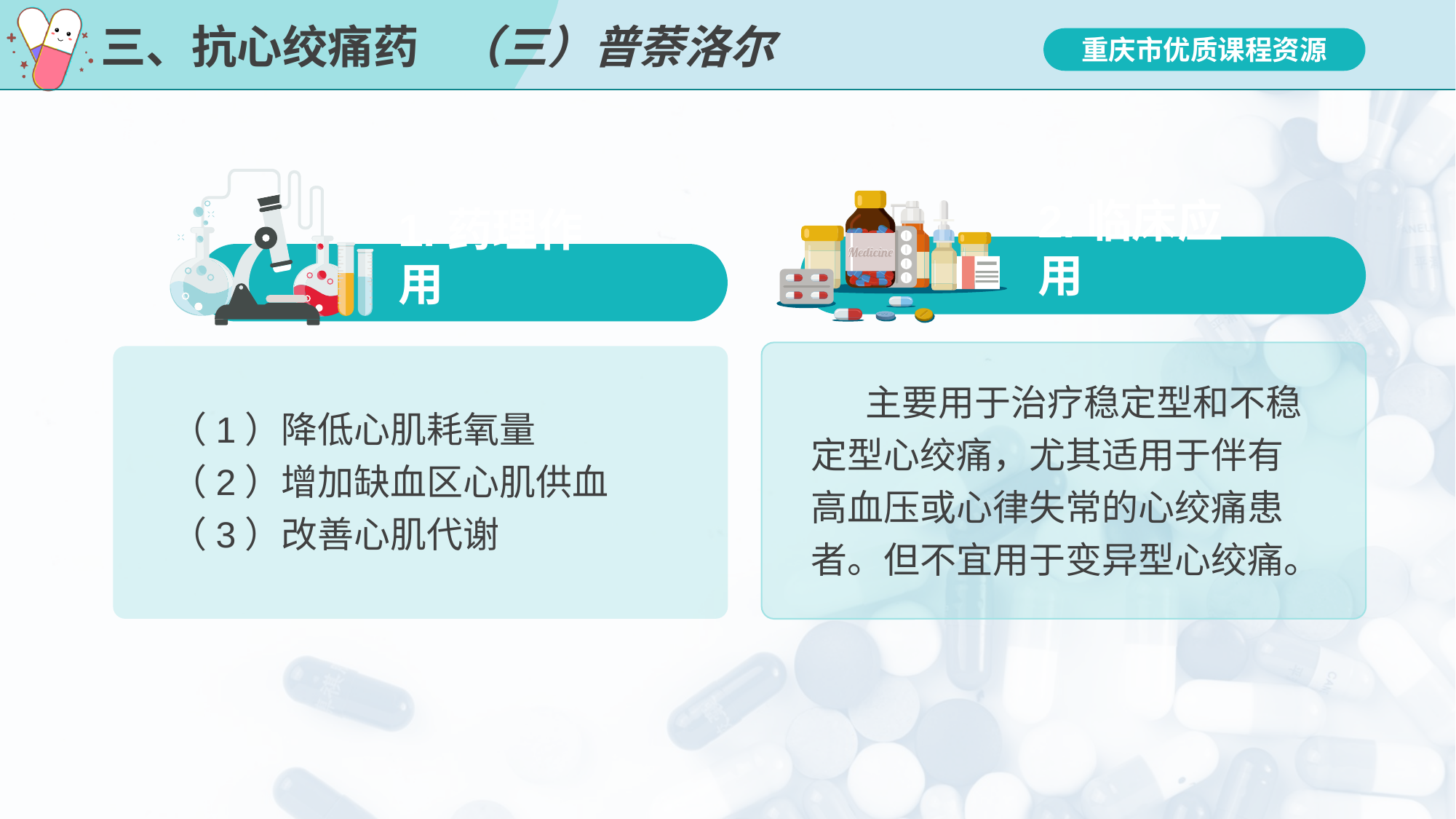

# 三、抗心绞痛药
（三）普萘洛尔

1.药理作用

2.临床应用

主要用于治疗稳定型和不稳定型心绞痛，尤其适用于伴有高血压或心律失常的心绞痛患者。但不宜用于变异型心绞痛。

（1）降低心肌耗氧量
（2）增加缺血区心肌供血
（3）改善心肌代谢